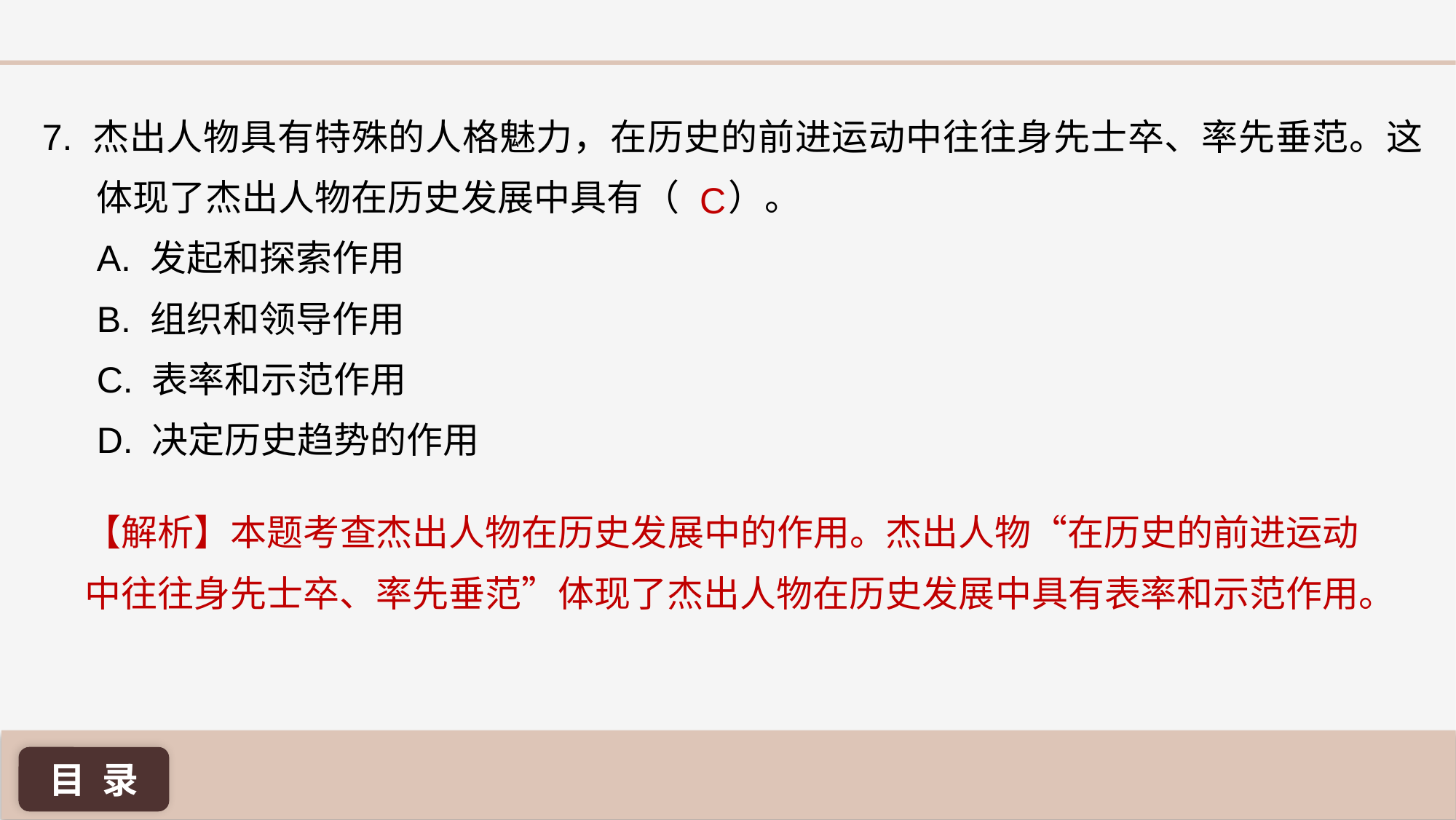

7. 杰出人物具有特殊的人格魅力，在历史的前进运动中往往身先士卒、率先垂范。这体现了杰出人物在历史发展中具有（      ）。
A. 发起和探索作用
B. 组织和领导作用
C. 表率和示范作用
D. 决定历史趋势的作用
C
【解析】本题考查杰出人物在历史发展中的作用。杰出人物“在历史的前进运动中往往身先士卒、率先垂范”体现了杰出人物在历史发展中具有表率和示范作用。